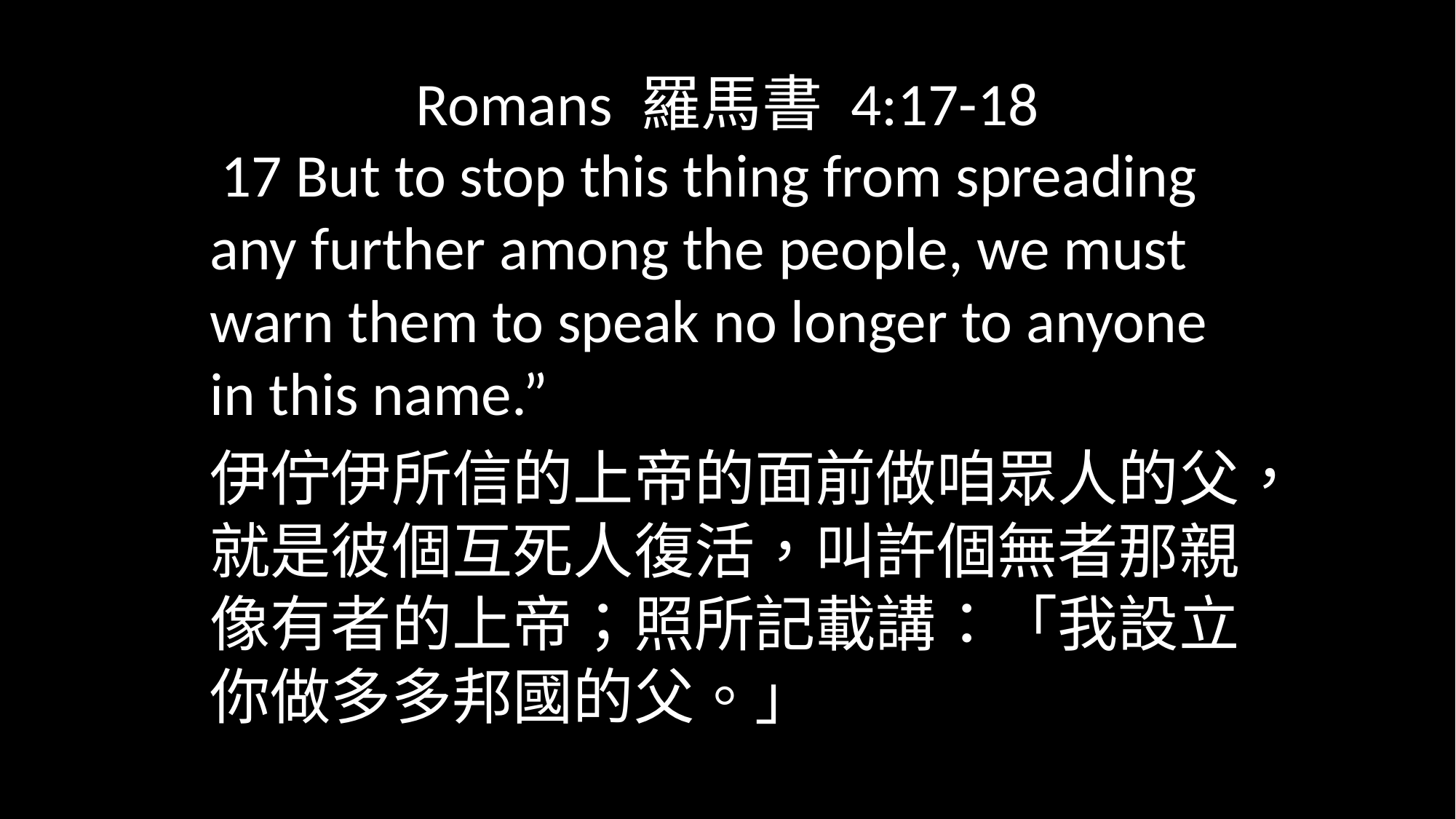

# Romans 羅馬書 4:17-18
 17 But to stop this thing from spreading any further among the people, we must warn them to speak no longer to anyone in this name.”
伊佇伊所信的上帝的面前做咱眾人的父，就是彼個互死人復活，叫許個無者那親像有者的上帝；照所記載講：「我設立你做多多邦國的父。」